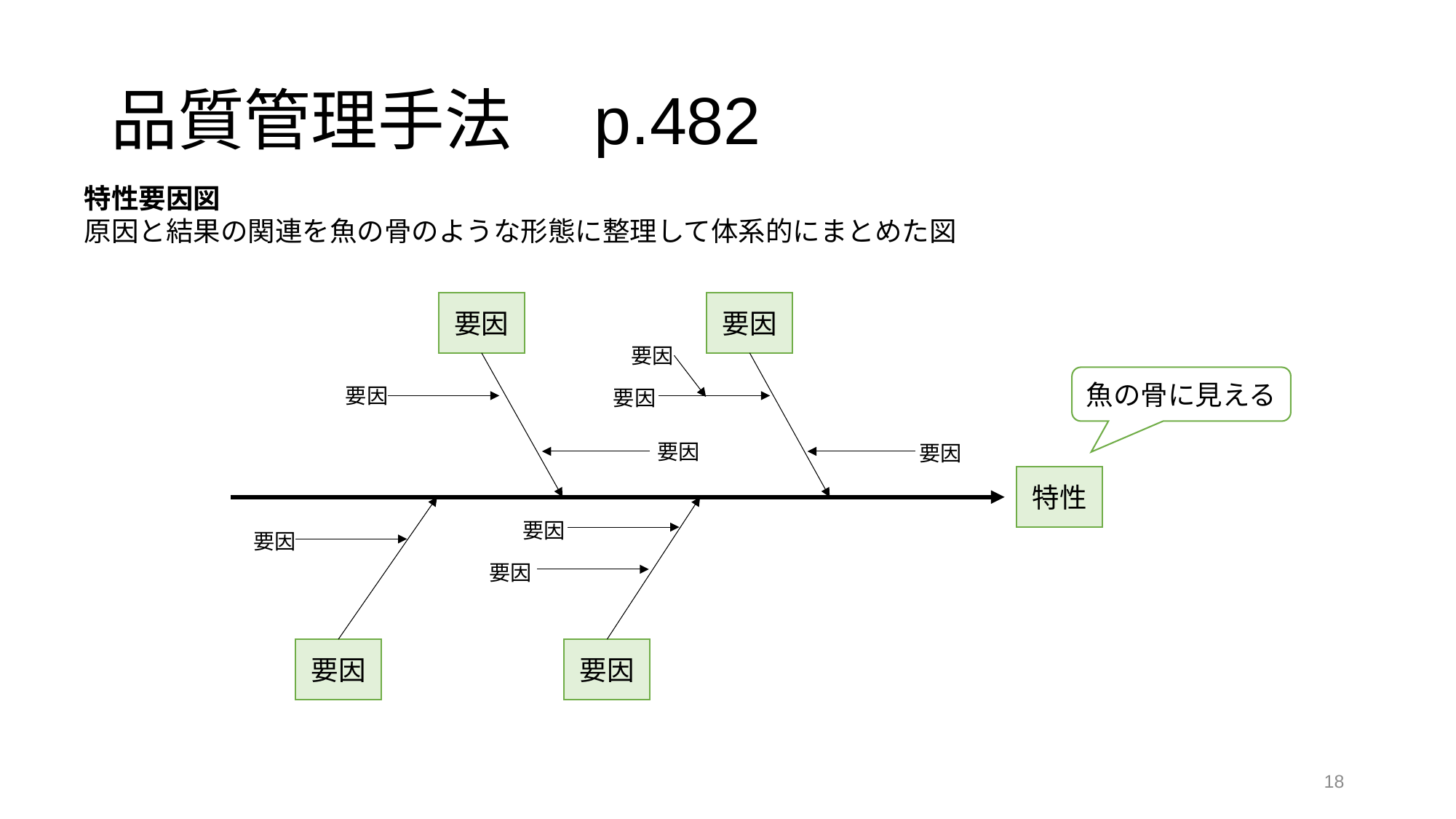

# 品質管理手法　p.482
特性要因図
原因と結果の関連を魚の骨のような形態に整理して体系的にまとめた図

要因
要因
要因
魚の骨に見える
要因
要因
要因
要因
特性
要因
要因
要因
要因
要因
18